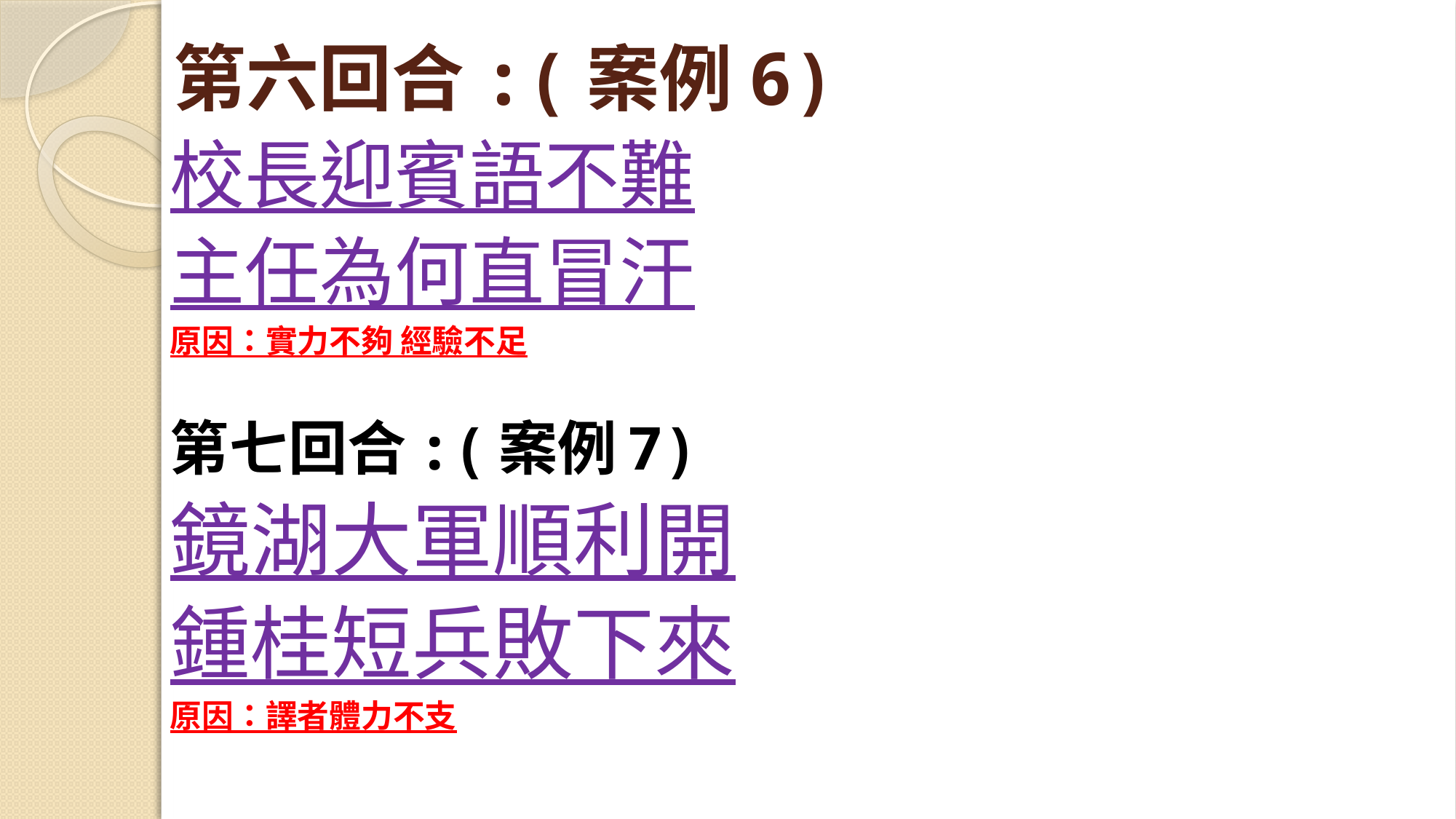

# 第六回合:(案例6)
校長迎賓語不難
主任為何直冒汗
原因：實力不夠 經驗不足

第七回合:(案例7)
鏡湖大軍順利開
鍾桂短兵敗下來
原因：譯者體力不支